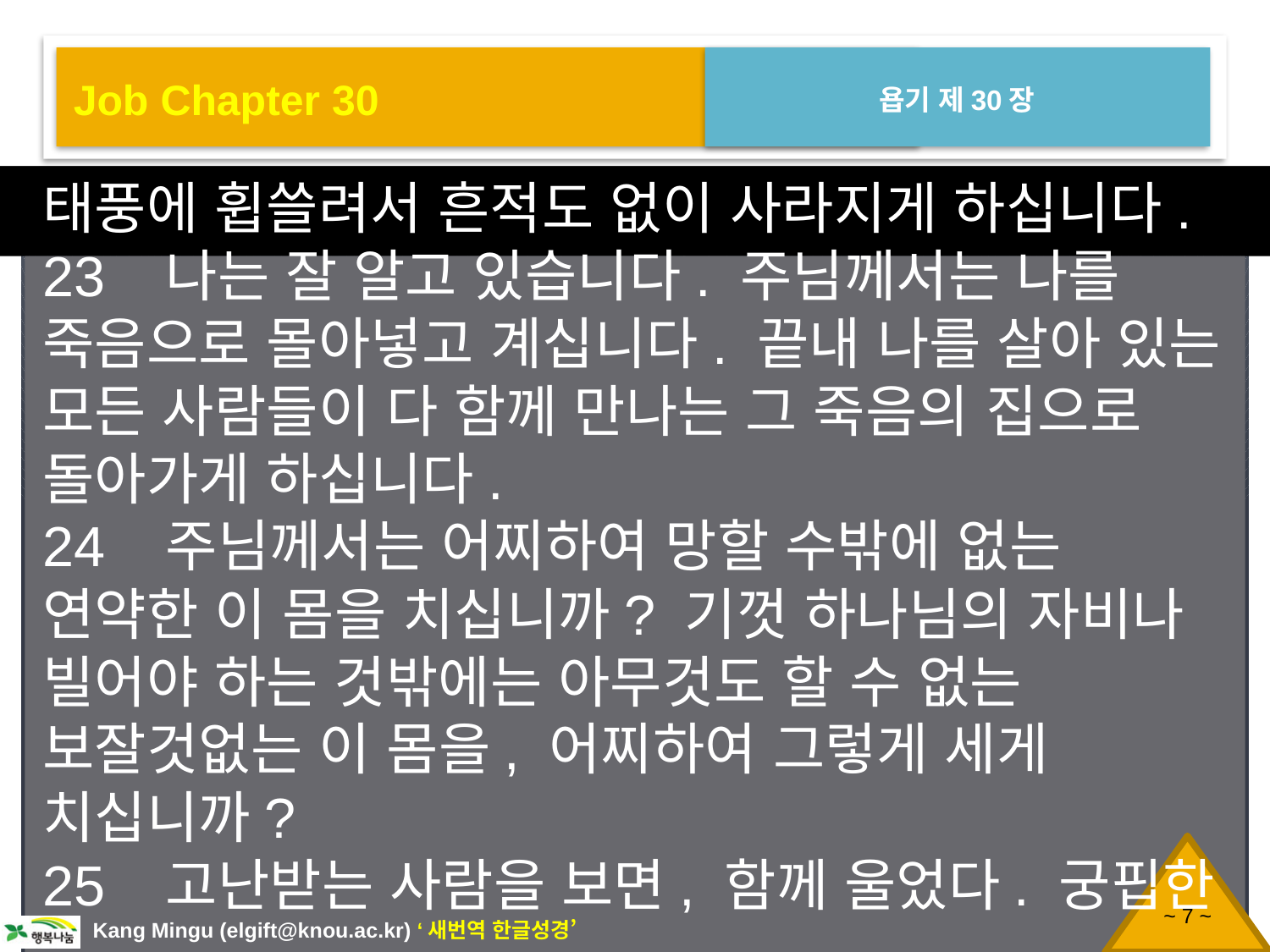

Job Chapter 30
욥기 제30장
태풍에 휩쓸려서 흔적도 없이 사라지게 하십니다.
23   나는 잘 알고 있습니다. 주님께서는 나를 죽음으로 몰아넣고 계십니다. 끝내 나를 살아 있는 모든 사람들이 다 함께 만나는 그 죽음의 집으로 돌아가게 하십니다.
24   주님께서는 어찌하여 망할 수밖에 없는 연약한 이 몸을 치십니까? 기껏 하나님의 자비나 빌어야 하는 것밖에는 아무것도 할 수 없는 보잘것없는 이 몸을, 어찌하여 그렇게 세게 치십니까?
25   고난받는 사람을 보면, 함께 울었다. 궁핍한